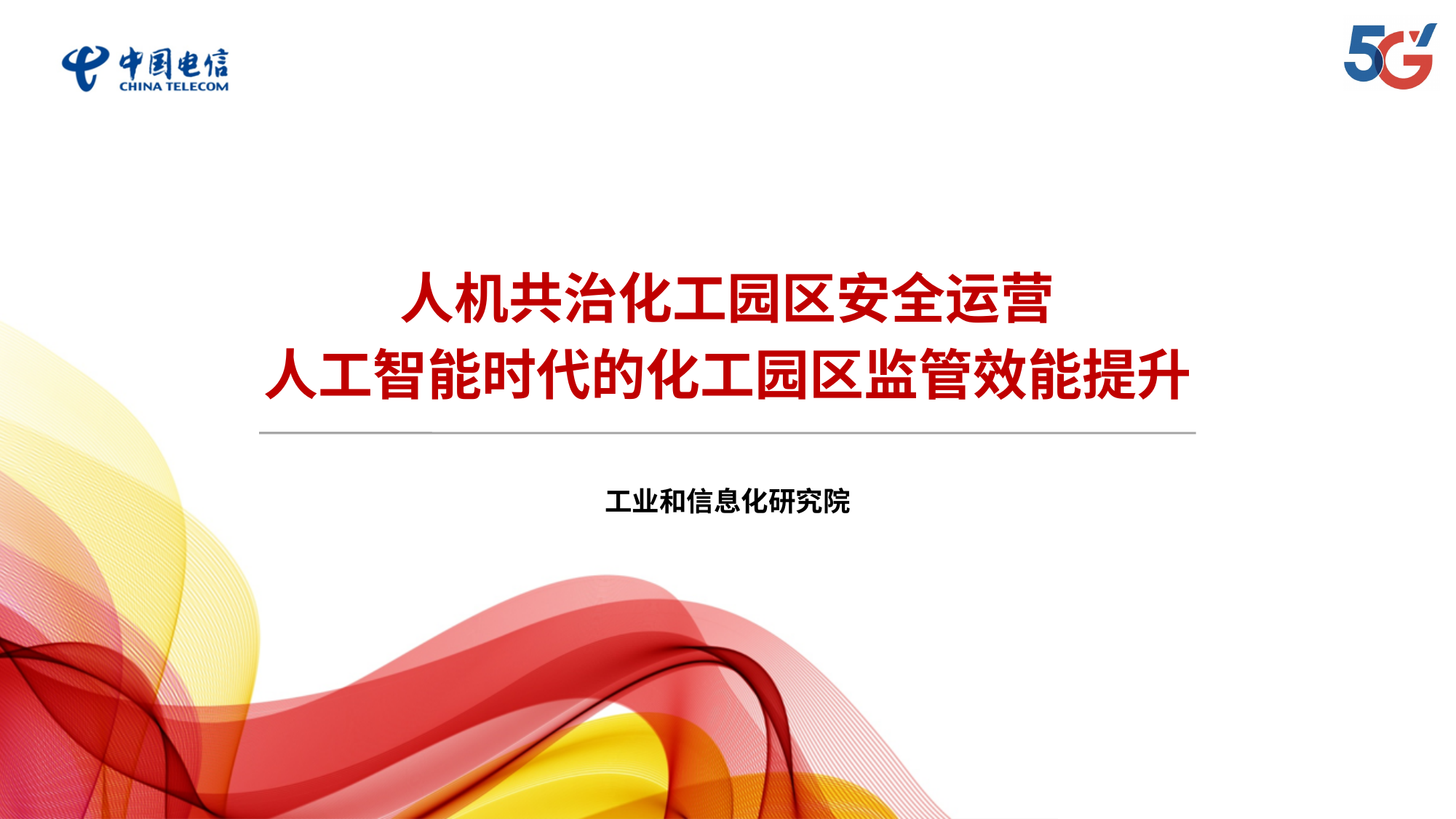

人机共治化工园区安全运营
人工智能时代的化工园区监管效能提升

工业和信息化研究院